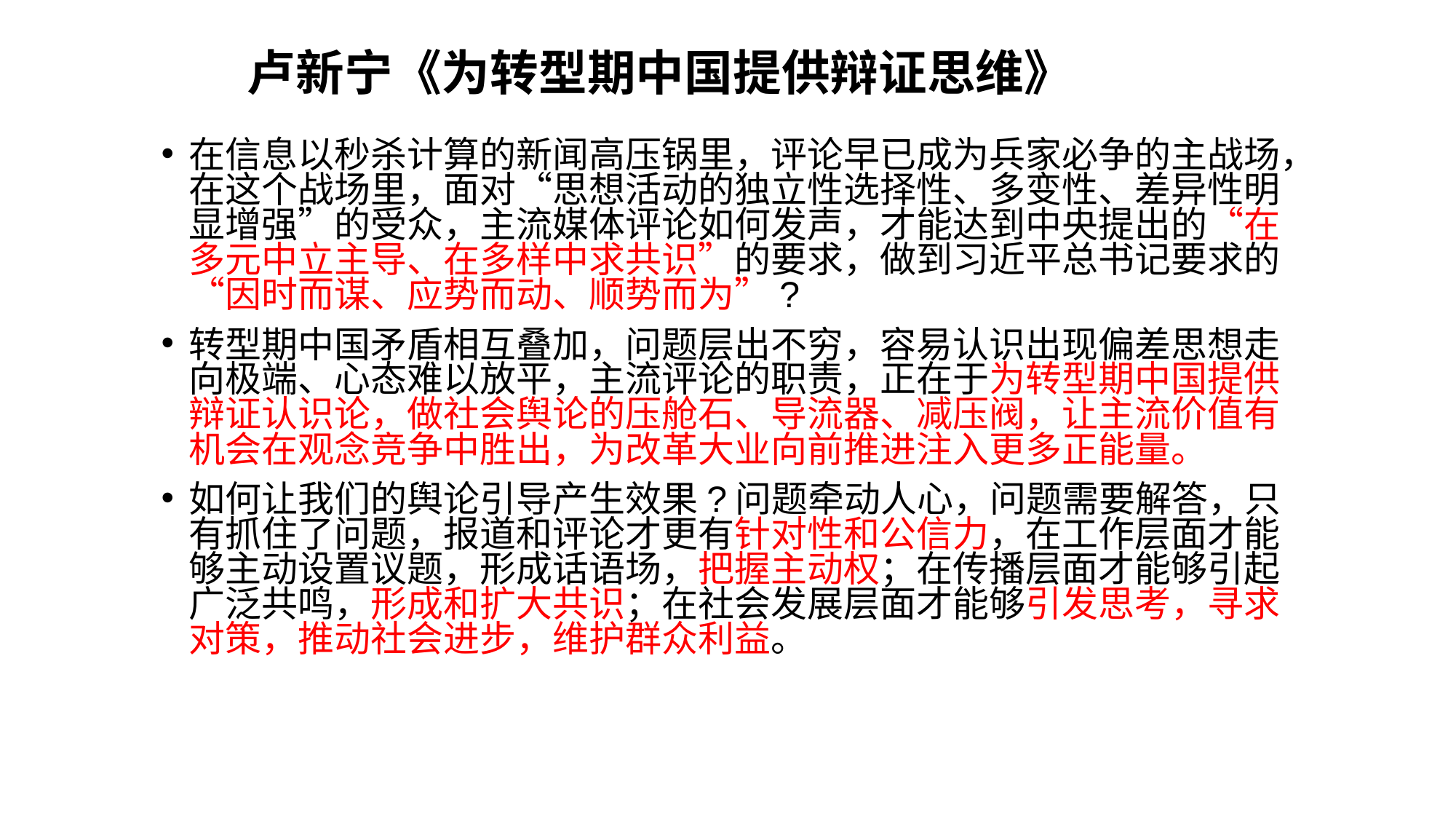

# 卢新宁《为转型期中国提供辩证思维》
在信息以秒杀计算的新闻高压锅里，评论早已成为兵家必争的主战场，在这个战场里，面对“思想活动的独立性选择性、多变性、差异性明显增强”的受众，主流媒体评论如何发声，才能达到中央提出的“在多元中立主导、在多样中求共识”的要求，做到习近平总书记要求的“因时而谋、应势而动、顺势而为”?
转型期中国矛盾相互叠加，问题层出不穷，容易认识出现偏差思想走向极端、心态难以放平，主流评论的职责，正在于为转型期中国提供辩证认识论，做社会舆论的压舱石、导流器、减压阀，让主流价值有机会在观念竞争中胜出，为改革大业向前推进注入更多正能量。
如何让我们的舆论引导产生效果?问题牵动人心，问题需要解答，只有抓住了问题，报道和评论才更有针对性和公信力，在工作层面才能够主动设置议题，形成话语场，把握主动权；在传播层面才能够引起广泛共鸣，形成和扩大共识；在社会发展层面才能够引发思考，寻求对策，推动社会进步，维护群众利益。